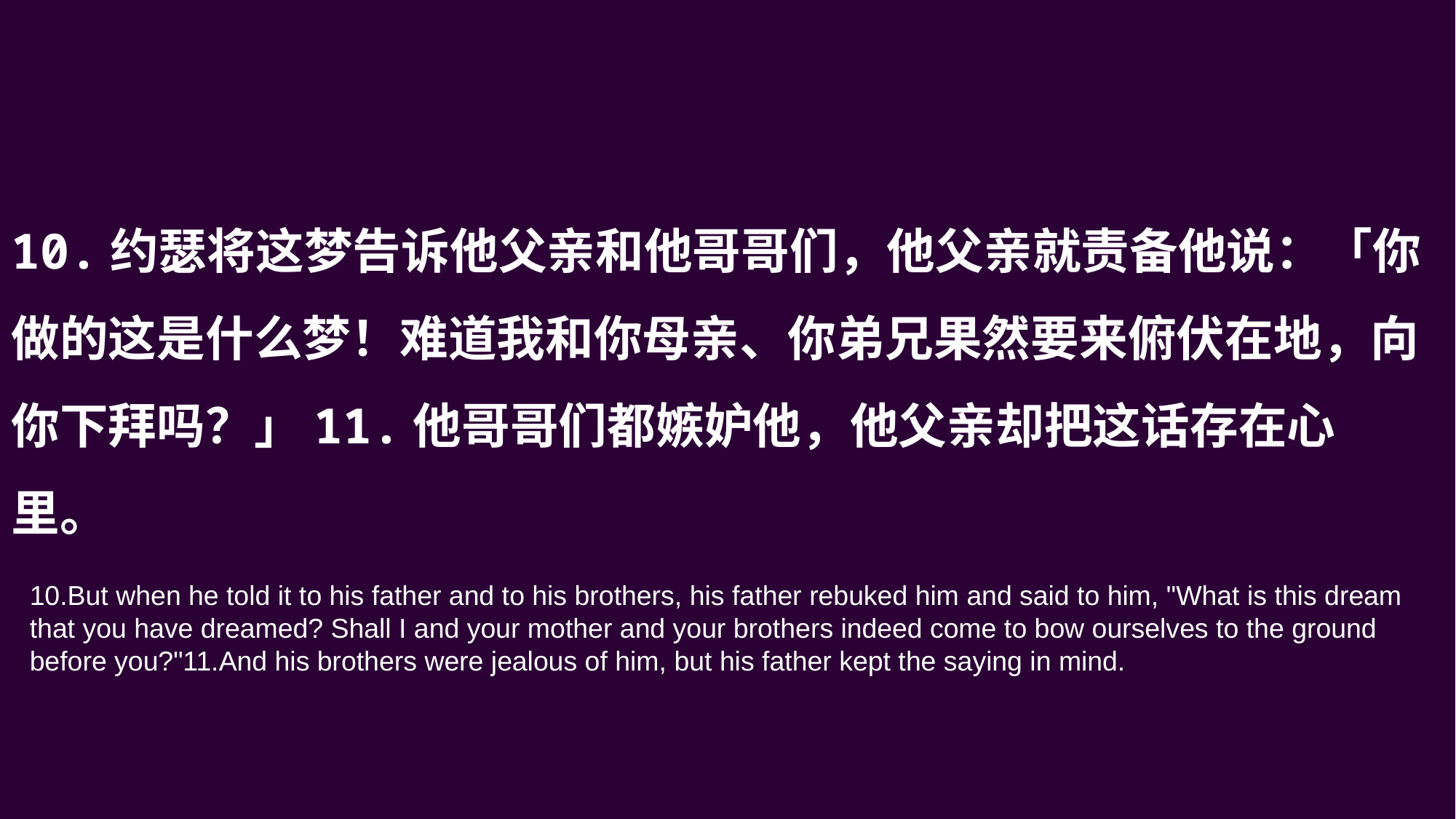

10.约瑟将这梦告诉他父亲和他哥哥们，他父亲就责备他说：「你做的这是什么梦！难道我和你母亲、你弟兄果然要来俯伏在地，向你下拜吗？」11.他哥哥们都嫉妒他，他父亲却把这话存在心里。
10.But when he told it to his father and to his brothers, his father rebuked him and said to him, "What is this dream that you have dreamed? Shall I and your mother and your brothers indeed come to bow ourselves to the ground before you?"11.And his brothers were jealous of him, but his father kept the saying in mind.